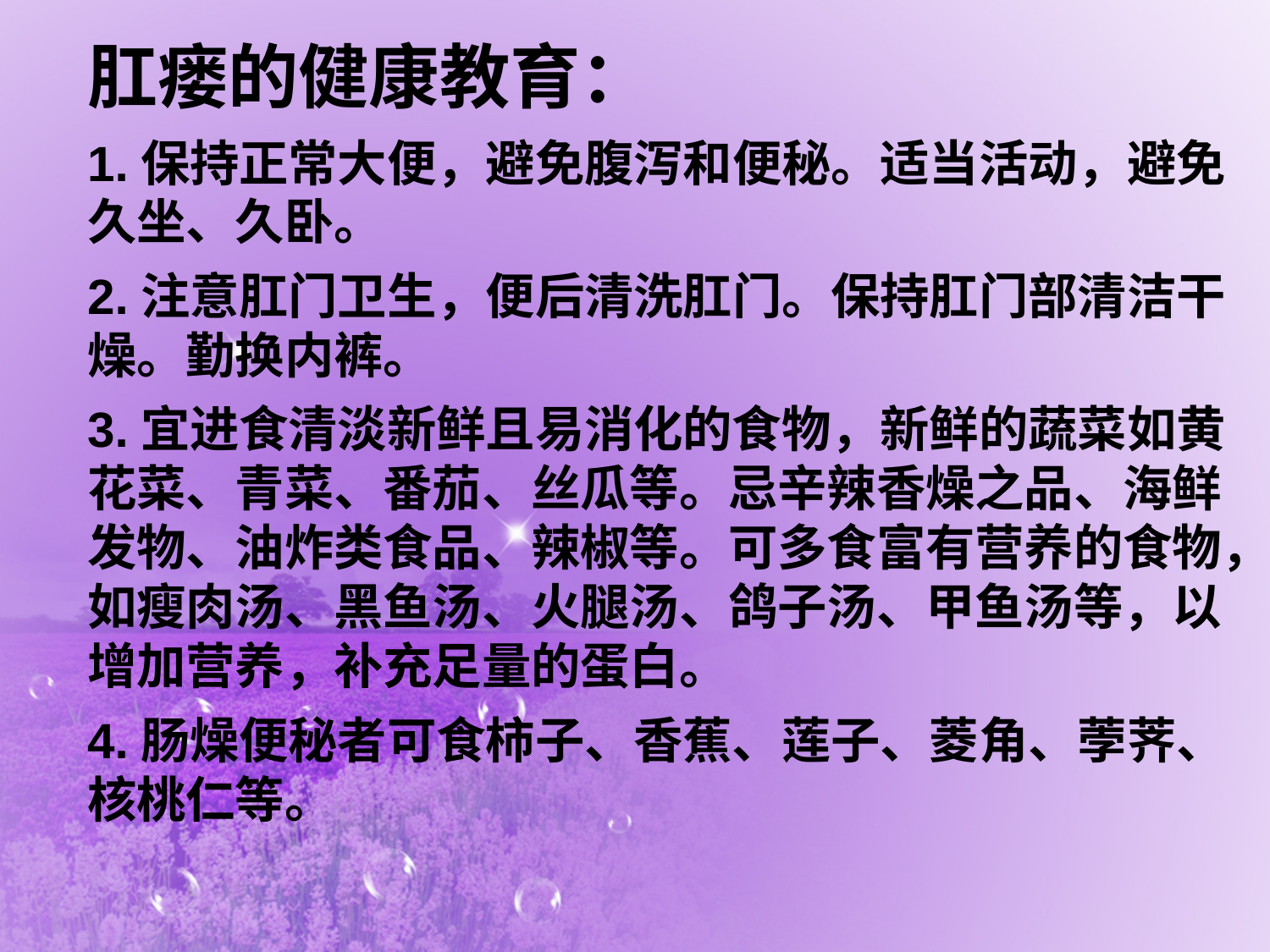

肛瘘的健康教育：
1.保持正常大便，避免腹泻和便秘。适当活动，避免久坐、久卧。
2.注意肛门卫生，便后清洗肛门。保持肛门部清洁干燥。勤换内裤。
3.宜进食清淡新鲜且易消化的食物，新鲜的蔬菜如黄花菜、青菜、番茄、丝瓜等。忌辛辣香燥之品、海鲜发物、油炸类食品、辣椒等。可多食富有营养的食物，如瘦肉汤、黑鱼汤、火腿汤、鸽子汤、甲鱼汤等，以增加营养，补充足量的蛋白。
4.肠燥便秘者可食柿子、香蕉、莲子、菱角、荸荠、核桃仁等。